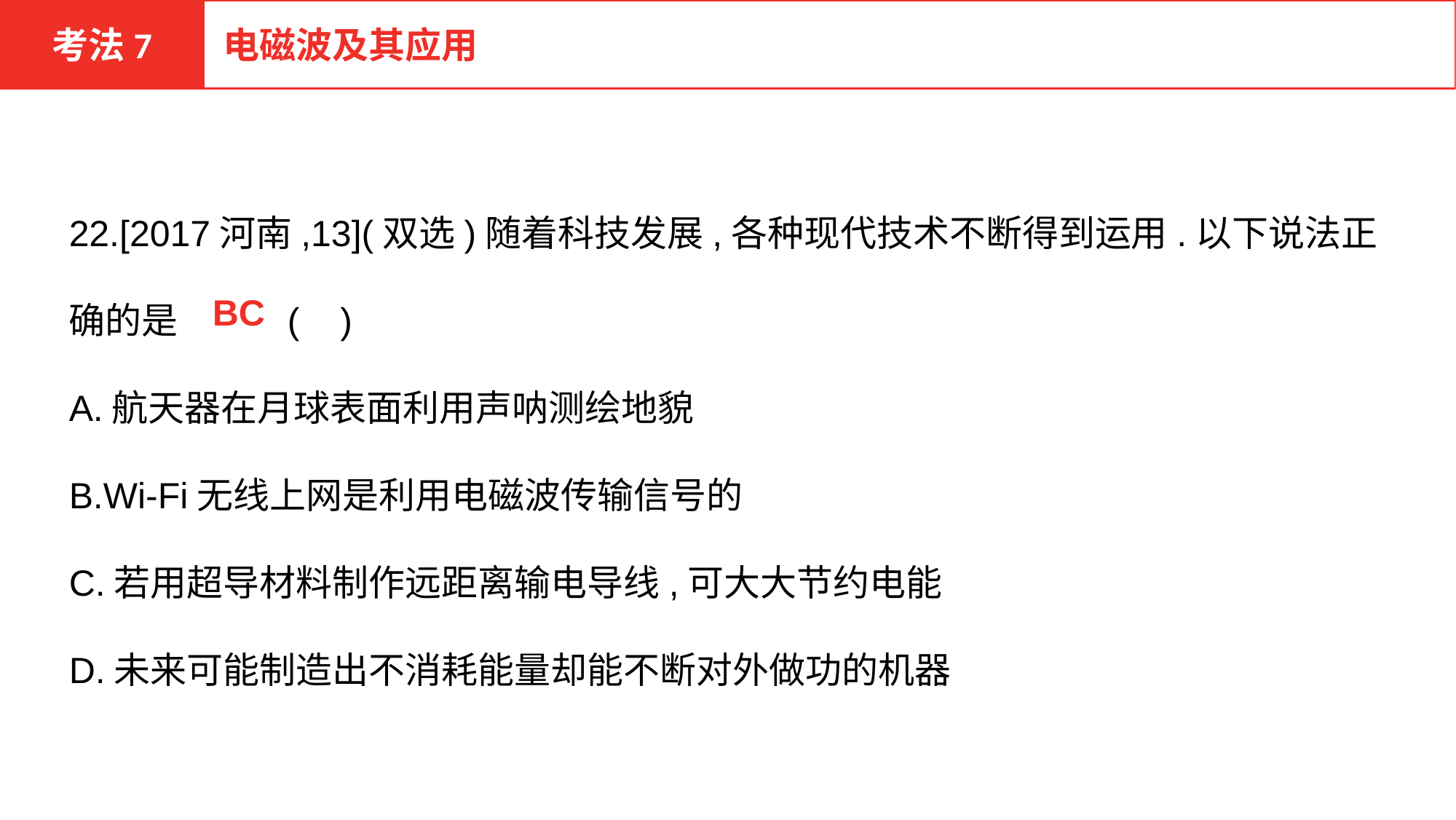

考法7
电磁波及其应用
22.[2017河南,13](双选)随着科技发展,各种现代技术不断得到运用.以下说法正确的是	(    )
A.航天器在月球表面利用声呐测绘地貌
B.Wi-Fi无线上网是利用电磁波传输信号的
C.若用超导材料制作远距离输电导线,可大大节约电能
D.未来可能制造出不消耗能量却能不断对外做功的机器
BC